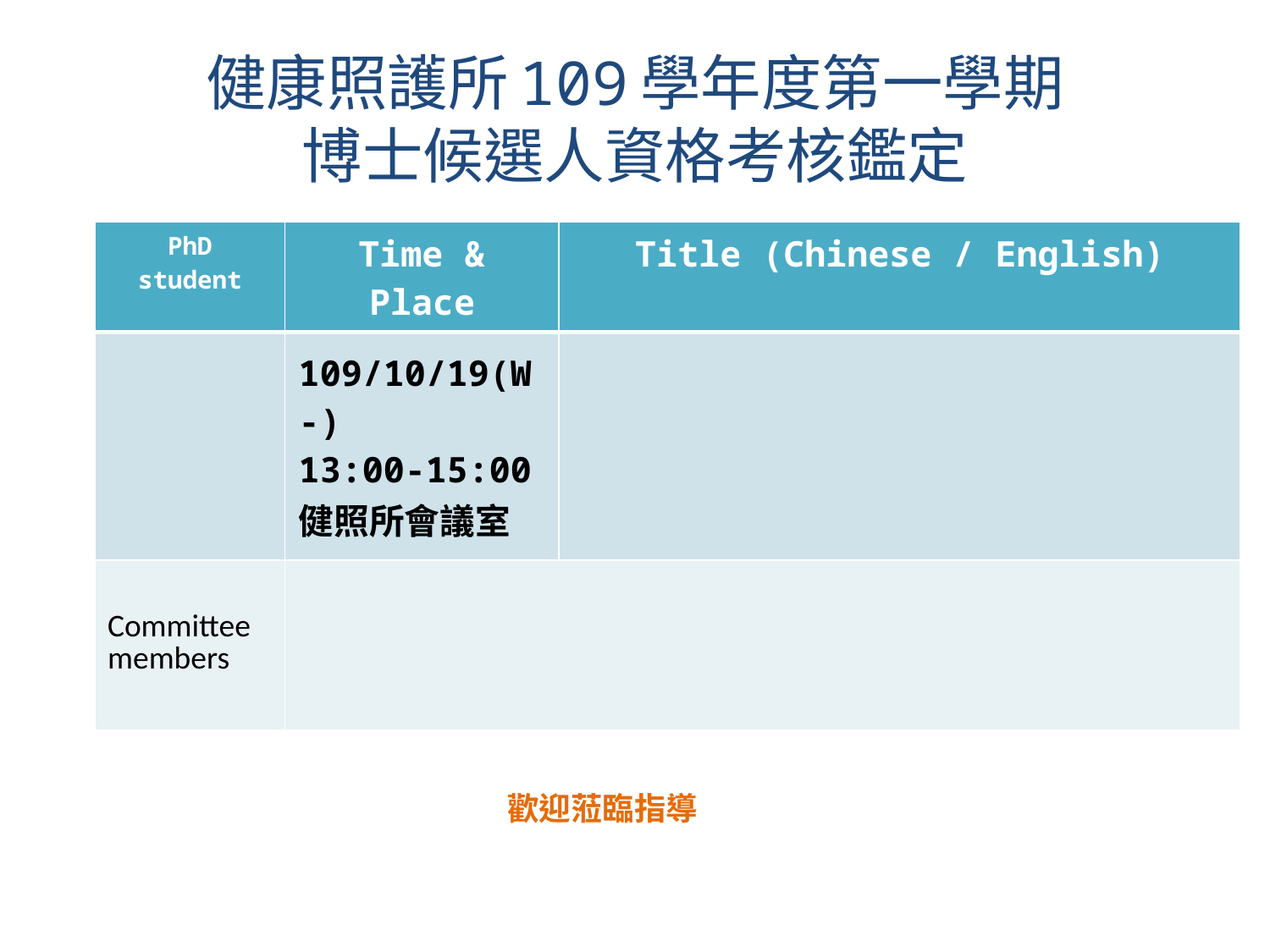

# 健康照護所109學年度第一學期 博士候選人資格考核鑑定
| PhD student | Time & Place | Title (Chinese / English) |
| --- | --- | --- |
|  | 109/10/19(W-) 13:00-15:00 健照所會議室 |  |
| Committee members |  |  |
歡迎蒞臨指導